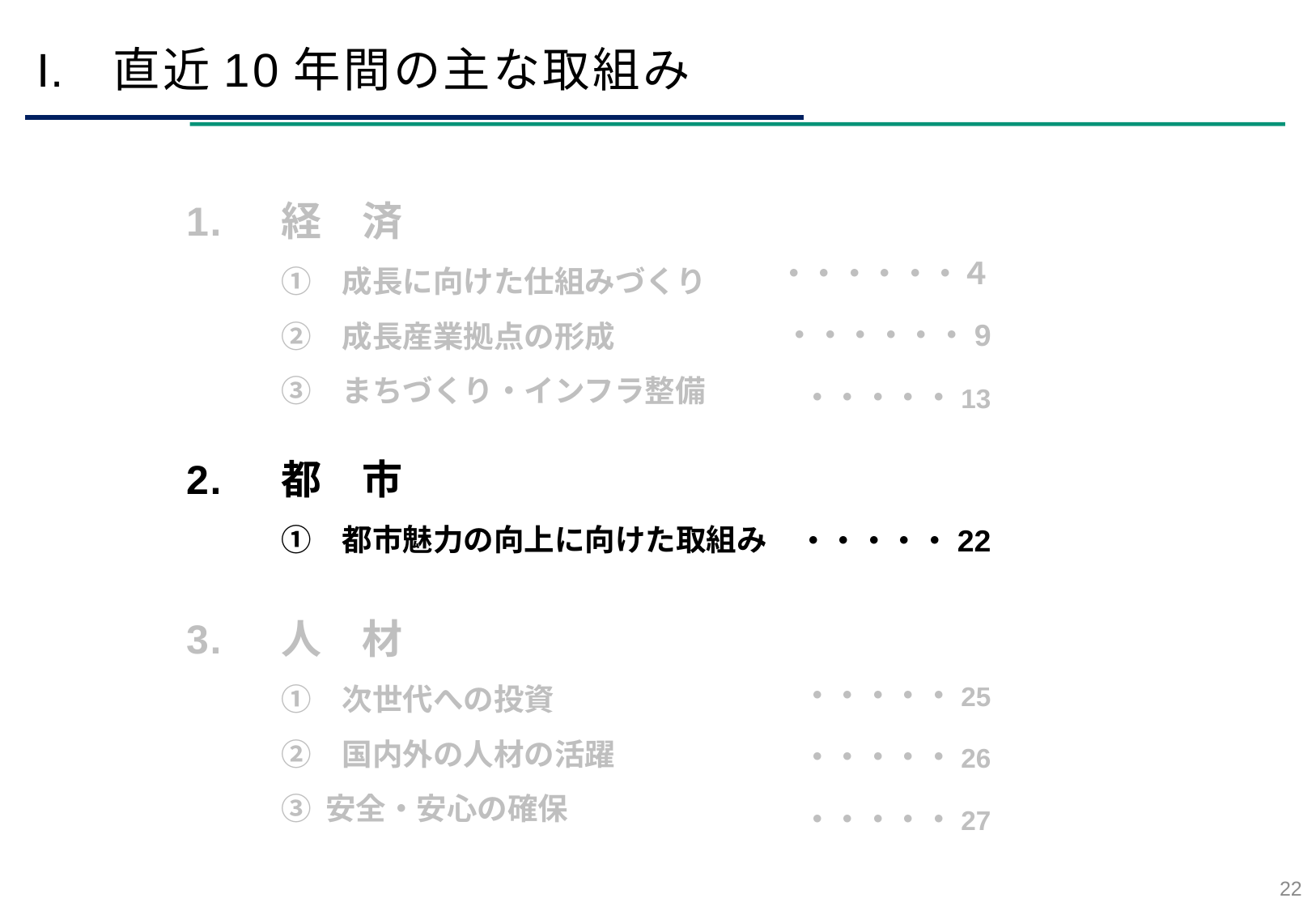

直近10年間の主な取組み

経　済
①　成長に向けた仕組みづくり
②　成長産業拠点の形成
③　まちづくり・インフラ整備

都　市
①　都市魅力の向上に向けた取組み
人　材
①　次世代への投資
②　国内外の人材の活躍
③  安全・安心の確保
・・・・・・４
・・・・・・9
 ・・・・・13
・・・・・22
・・・・・25
・・・・・26
・・・・・27
22